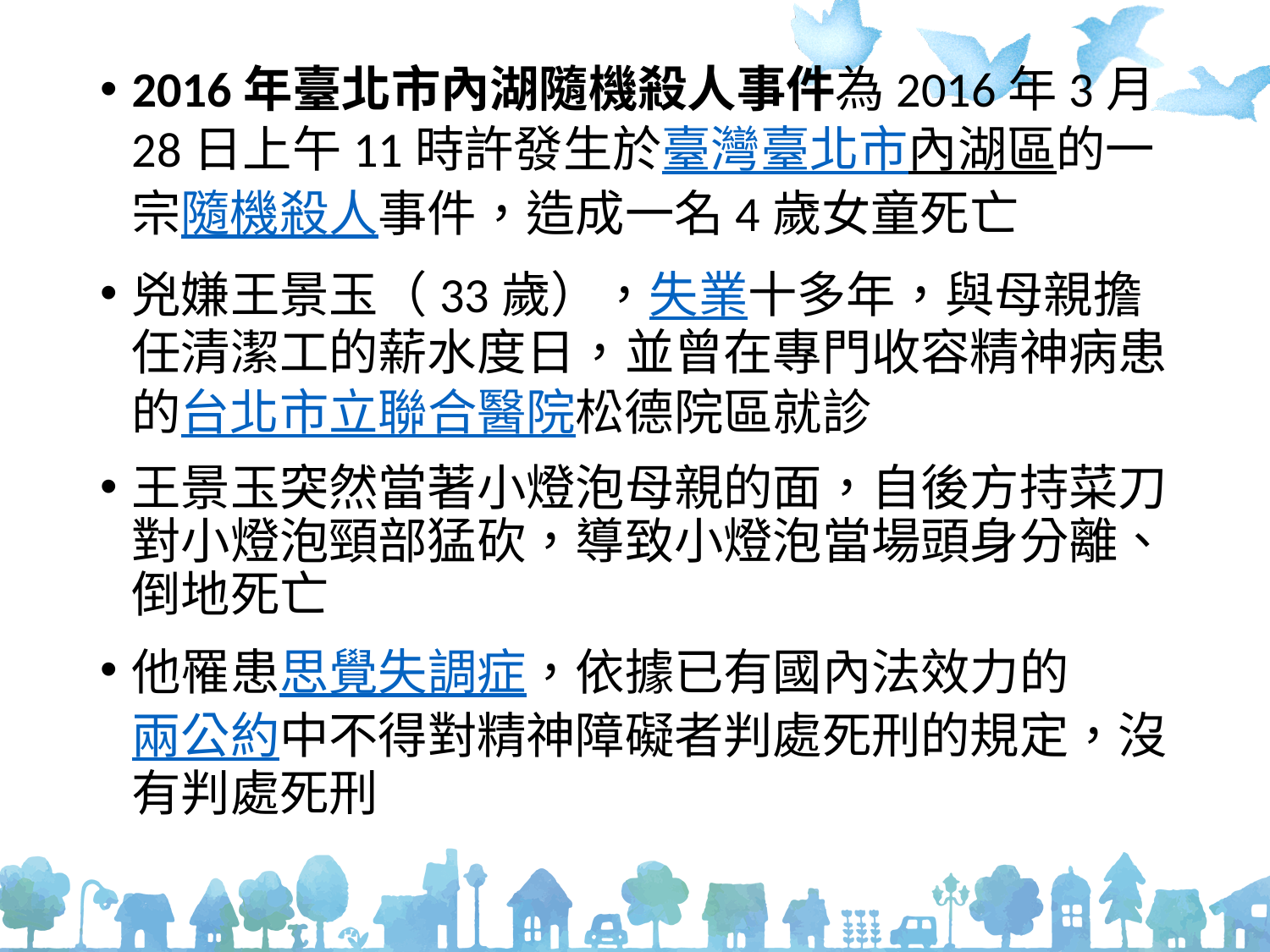

#
2016年臺北市內湖隨機殺人事件為2016年3月28日上午11時許發生於臺灣臺北市內湖區的一宗隨機殺人事件，造成一名4歲女童死亡
兇嫌王景玉（33歲），失業十多年，與母親擔任清潔工的薪水度日，並曾在專門收容精神病患的台北市立聯合醫院松德院區就診
王景玉突然當著小燈泡母親的面，自後方持菜刀對小燈泡頸部猛砍，導致小燈泡當場頭身分離、倒地死亡
他罹患思覺失調症，依據已有國內法效力的兩公約中不得對精神障礙者判處死刑的規定，沒有判處死刑